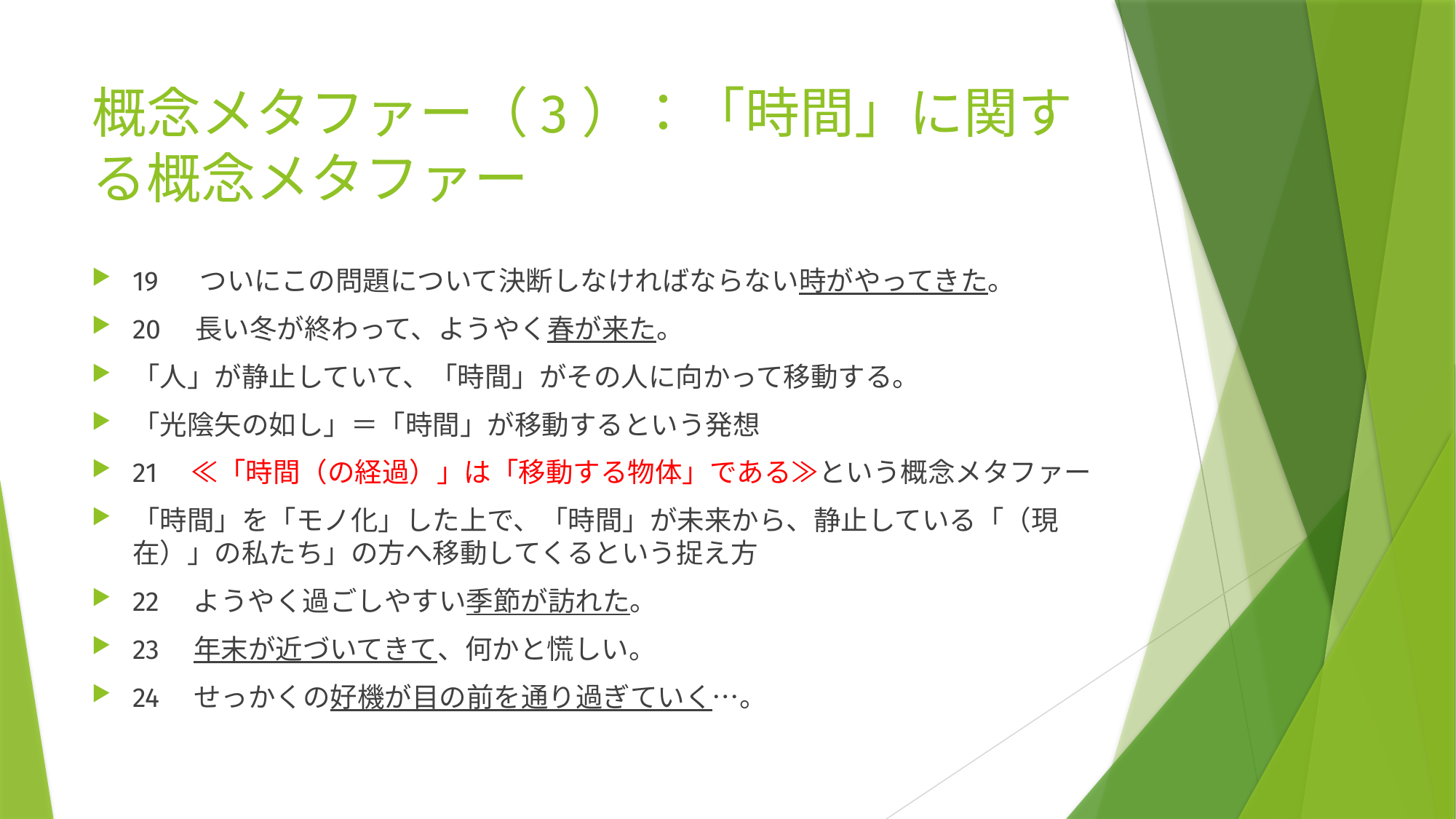

# 概念メタファー（3）：「時間」に関する概念メタファー
19 　ついにこの問題について決断しなければならない時がやってきた。
20　長い冬が終わって、ようやく春が来た。
「人」が静止していて、「時間」がその人に向かって移動する。
「光陰矢の如し」＝「時間」が移動するという発想
21　≪「時間（の経過）」は「移動する物体」である≫という概念メタファー
「時間」を「モノ化」した上で、「時間」が未来から、静止している「（現在）」の私たち」の方へ移動してくるという捉え方
22　ようやく過ごしやすい季節が訪れた。
23　年末が近づいてきて、何かと慌しい。
24　せっかくの好機が目の前を通り過ぎていく…。